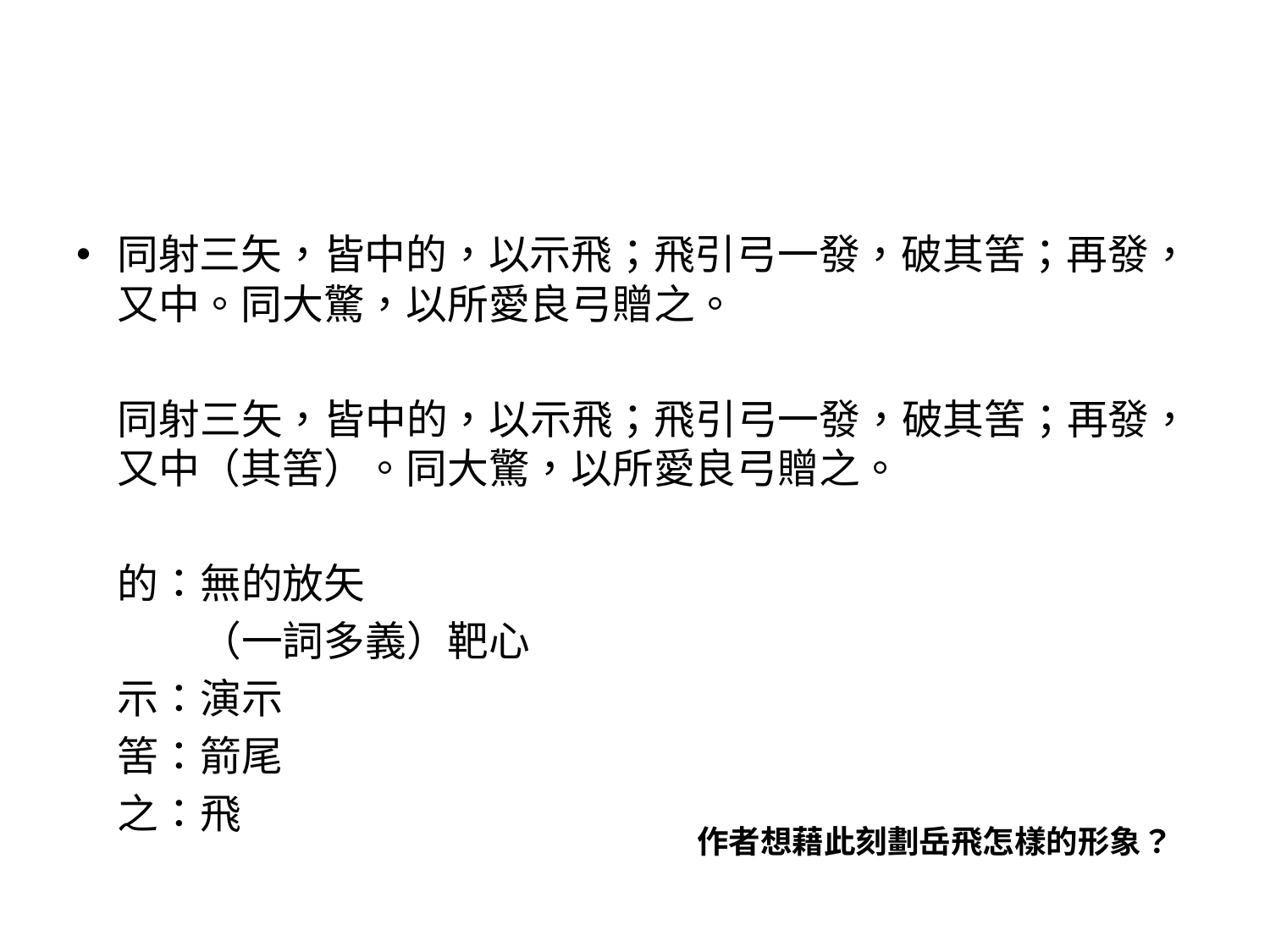

#
同射三矢，皆中的，以示飛；飛引弓一發，破其筈；再發，又中。同大驚，以所愛良弓贈之。

　同射三矢，皆中的，以示飛；飛引弓一發，破其筈；再發，又中（其筈）。同大驚，以所愛良弓贈之。

　的：無的放矢
　　　（一詞多義）靶心
　示：演示
　筈：箭尾
　之：飛

作者想藉此刻劃岳飛怎樣的形象？